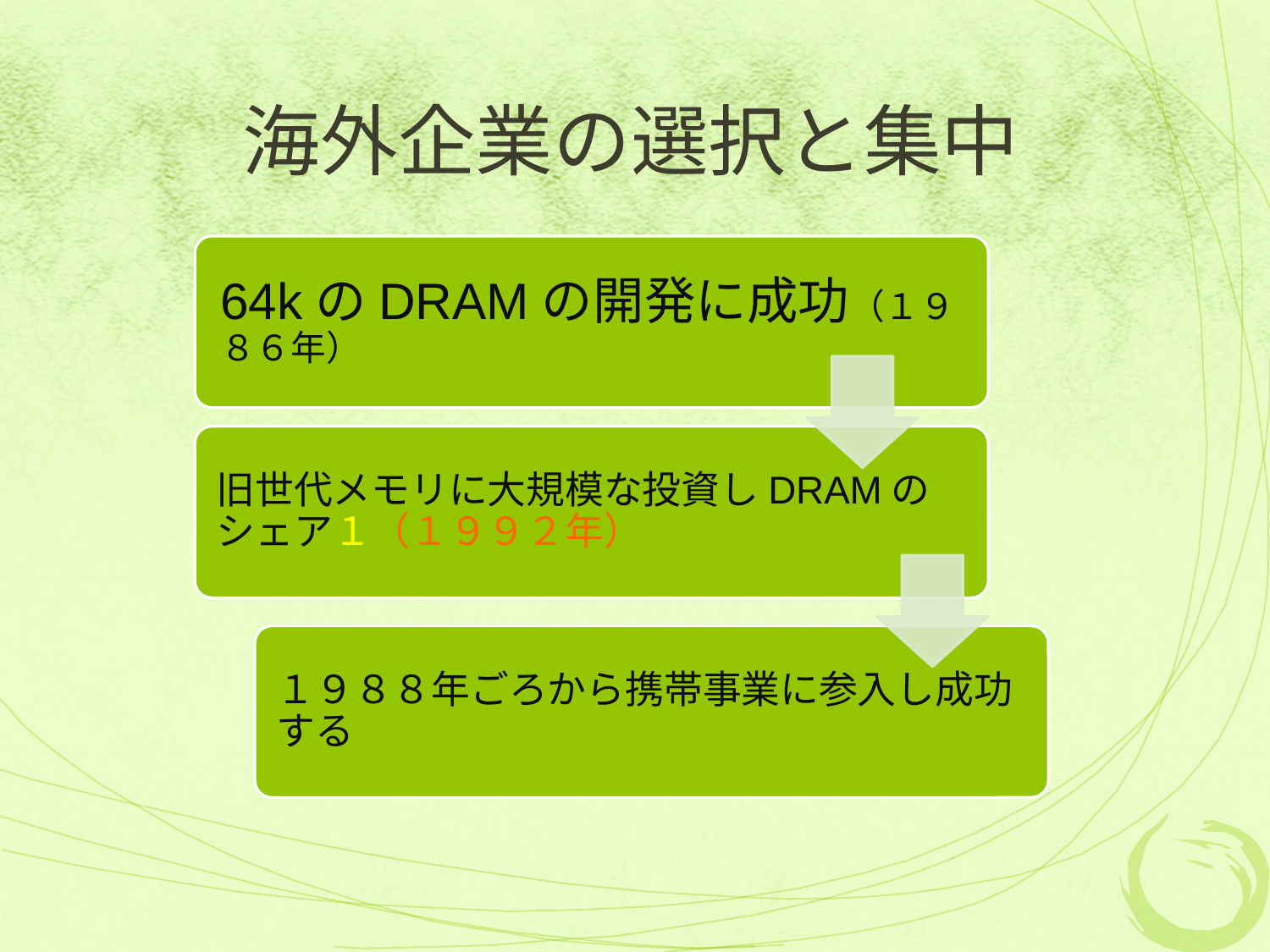

# 海外企業の選択と集中
サムスンの選択と集中

64kのDRAMの開発に成功（１９８６年）
旧世代メモリに大規模な投資しDRAMのシェア１（１９９２年）
１９８８年ごろから携帯事業に参入し成功する